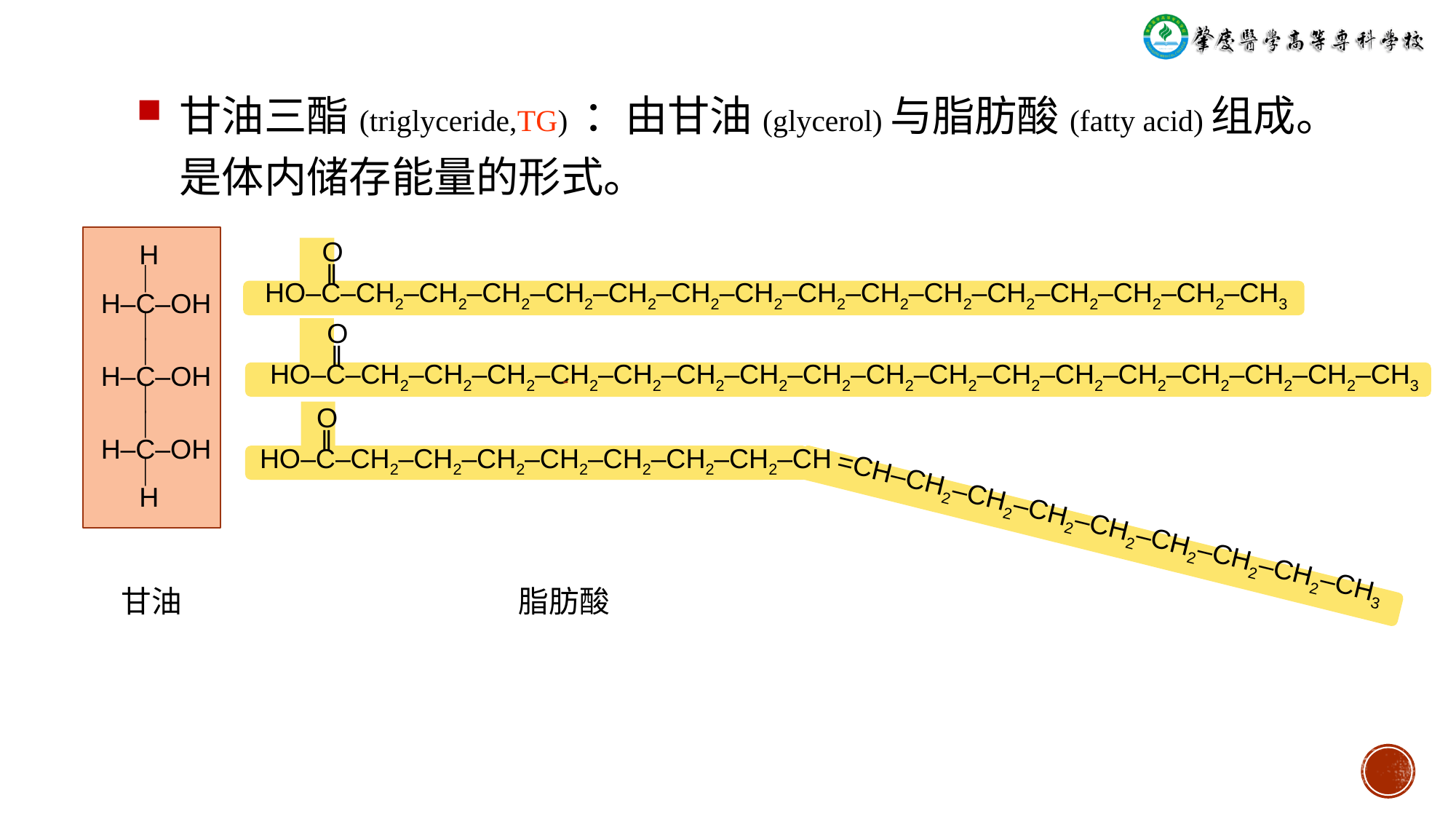

甘油三酯(triglyceride,TG) ：由甘油(glycerol)与脂肪酸(fatty acid)组成。是体内储存能量的形式。

        O
        ǁ
HO‒C‒CH2‒CH2‒CH2‒CH2‒CH2‒CH2‒CH2‒CH2‒CH2‒CH2‒CH2‒CH2‒CH2‒CH2‒CH3
     H
    ｜
H‒C‒OH
    ｜
    ｜
H‒C‒OH
    ｜
    ｜
H‒C‒OH
    ｜
     H

        O
        ǁ
HO‒C‒CH2‒CH2‒CH2‒CH2‒CH2‒CH2‒CH2‒CH2‒CH2‒CH2‒CH2‒CH2‒CH2‒CH2‒CH2‒CH2‒CH3

        O
        ǁ
HO‒C‒CH2‒CH2‒CH2‒CH2‒CH2‒CH2‒CH2‒CH

=CH‒CH2‒CH2‒CH2‒CH2‒CH2‒CH2‒CH2‒CH3
甘油
脂肪酸